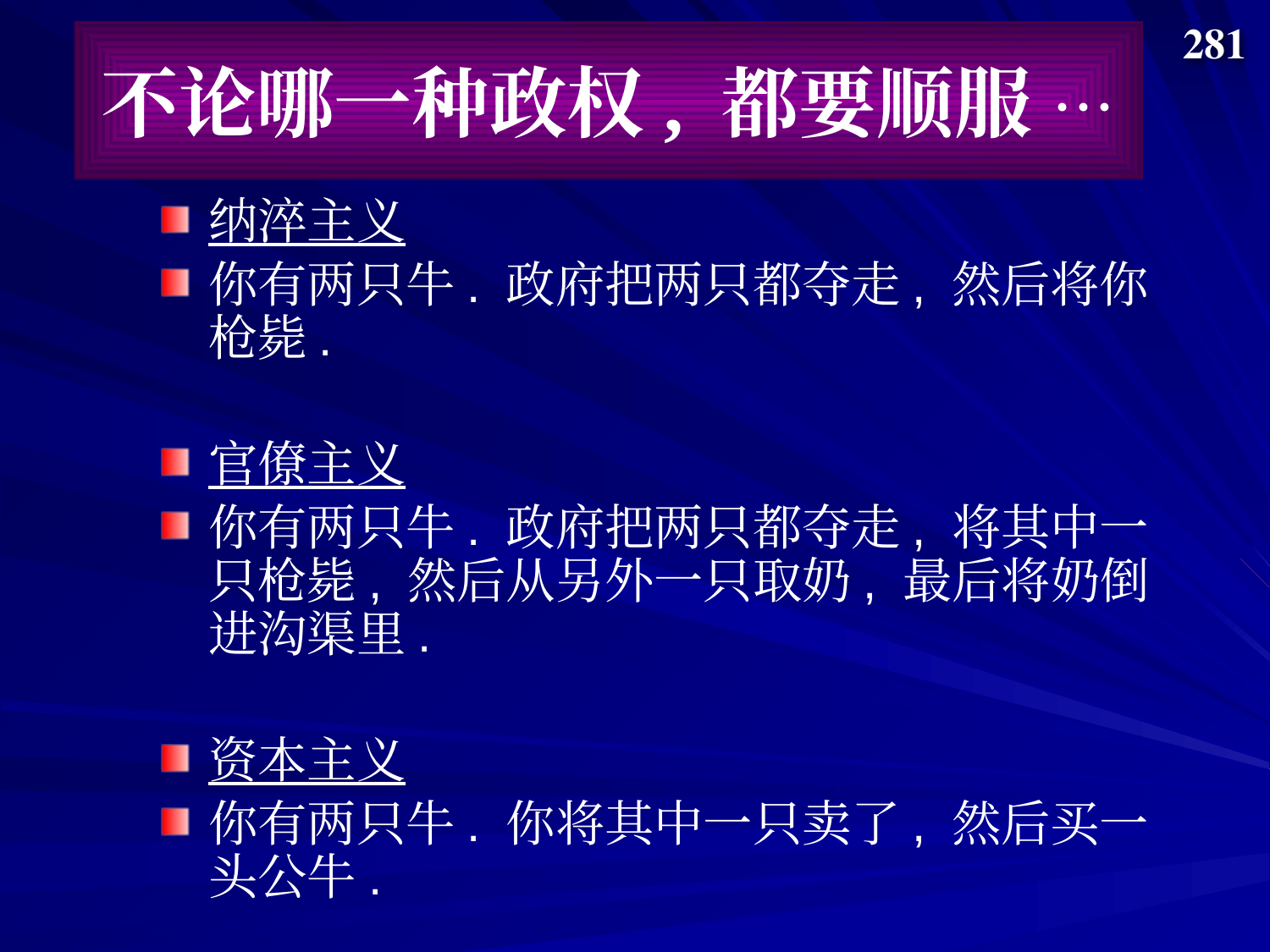

281
# 不论哪一种政权, 都要顺服 …
纳淬主义
你有两只牛. 政府把两只都夺走, 然后将你枪毙.

官僚主义
你有两只牛. 政府把两只都夺走, 将其中一只枪毙, 然后从另外一只取奶, 最后将奶倒进沟渠里.

资本主义
你有两只牛. 你将其中一只卖了, 然后买一头公牛.